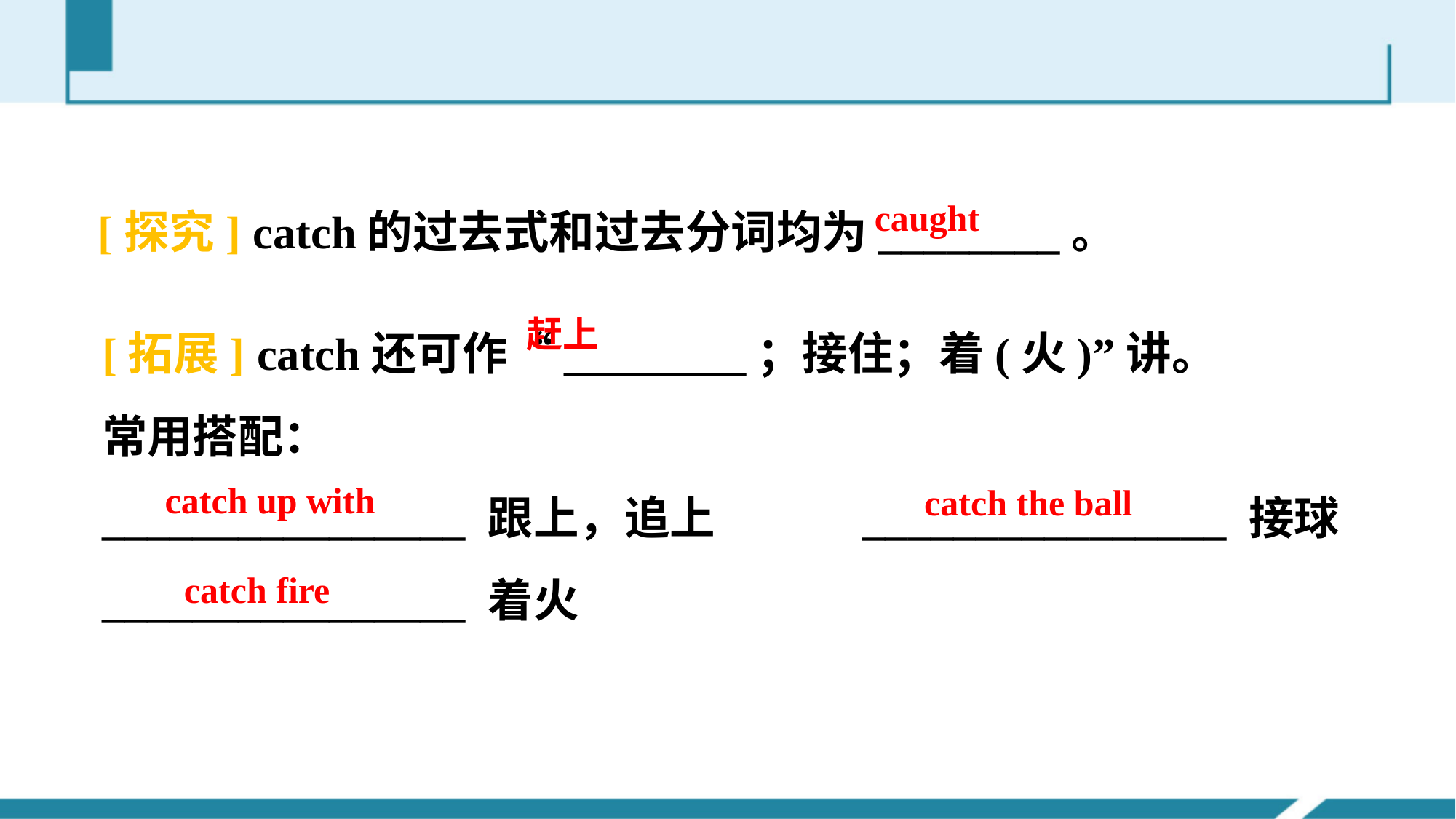

[探究] catch的过去式和过去分词均为________。
caught
[拓展] catch还可作“________；接住；着(火)”讲。
常用搭配：
________________ 跟上，追上　　　________________ 接球
________________ 着火
赶上
catch up with
catch the ball
catch fire